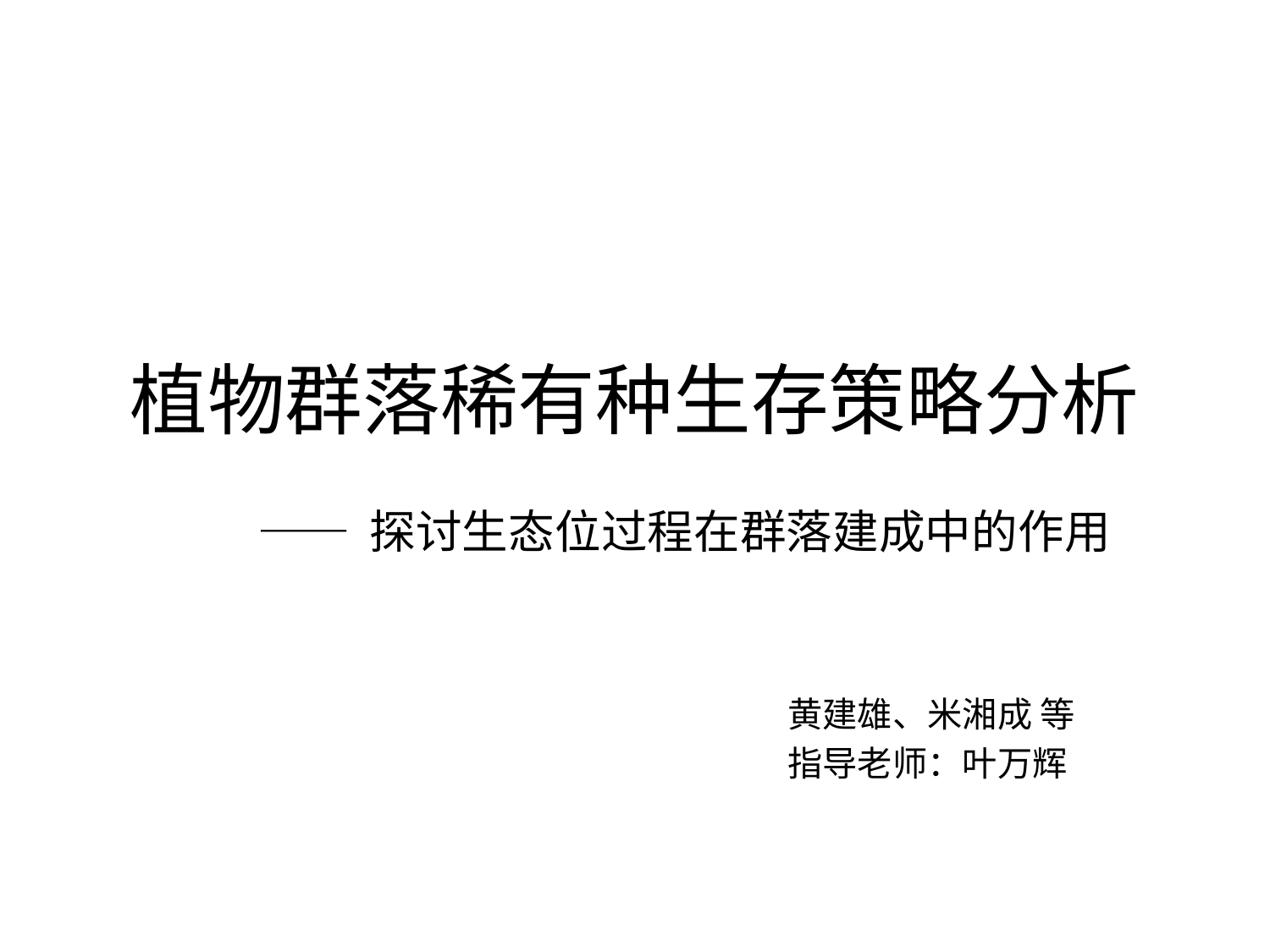

# 植物群落稀有种生存策略分析
—— 探讨生态位过程在群落建成中的作用
黄建雄、米湘成 等
指导老师：叶万辉